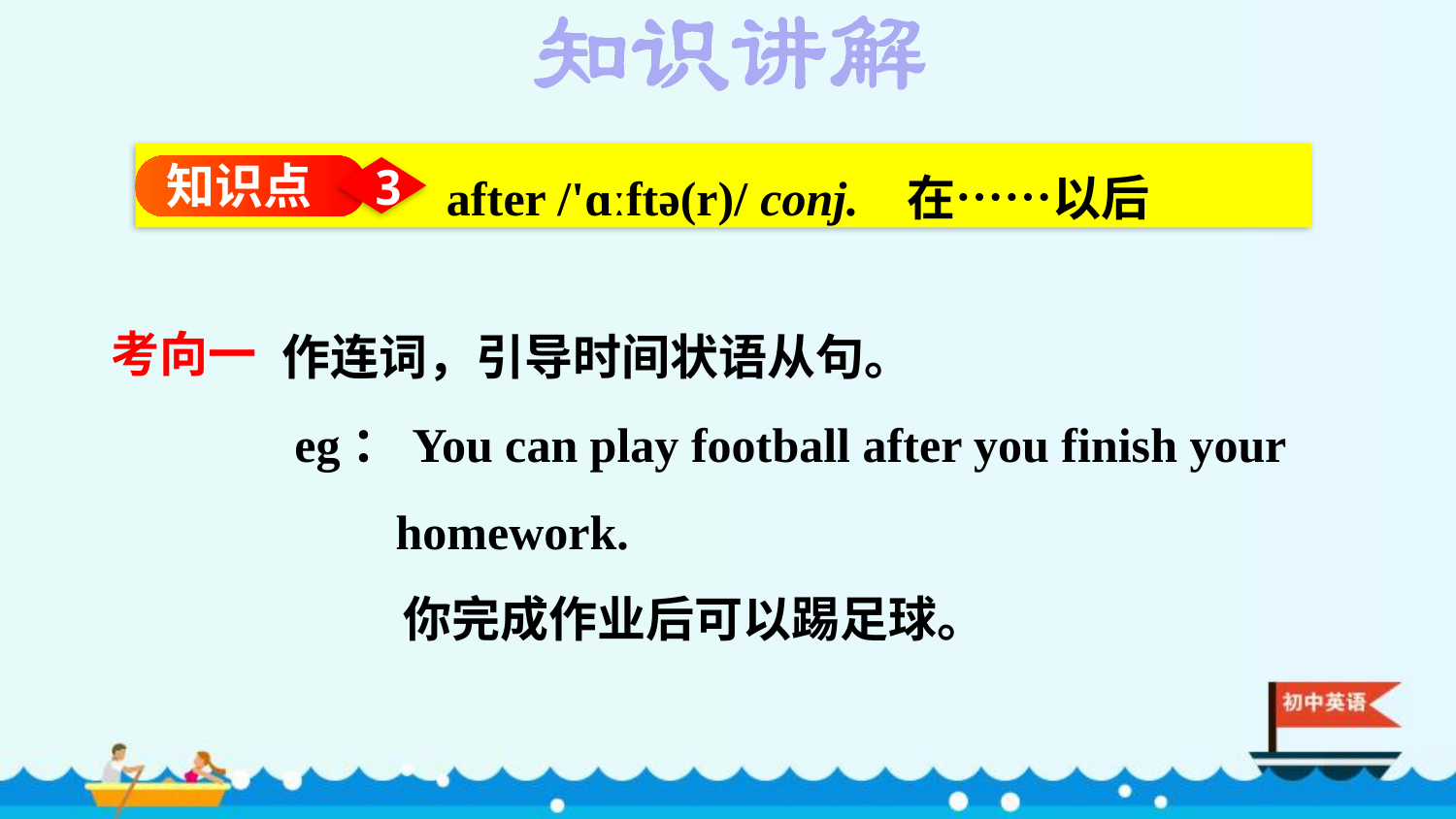

after /'ɑːftə(r)/ conj.   在……以后

知识点

3
作连词，引导时间状语从句。
 eg：You can play football after you finish your  homework.
          你完成作业后可以踢足球。
考向一